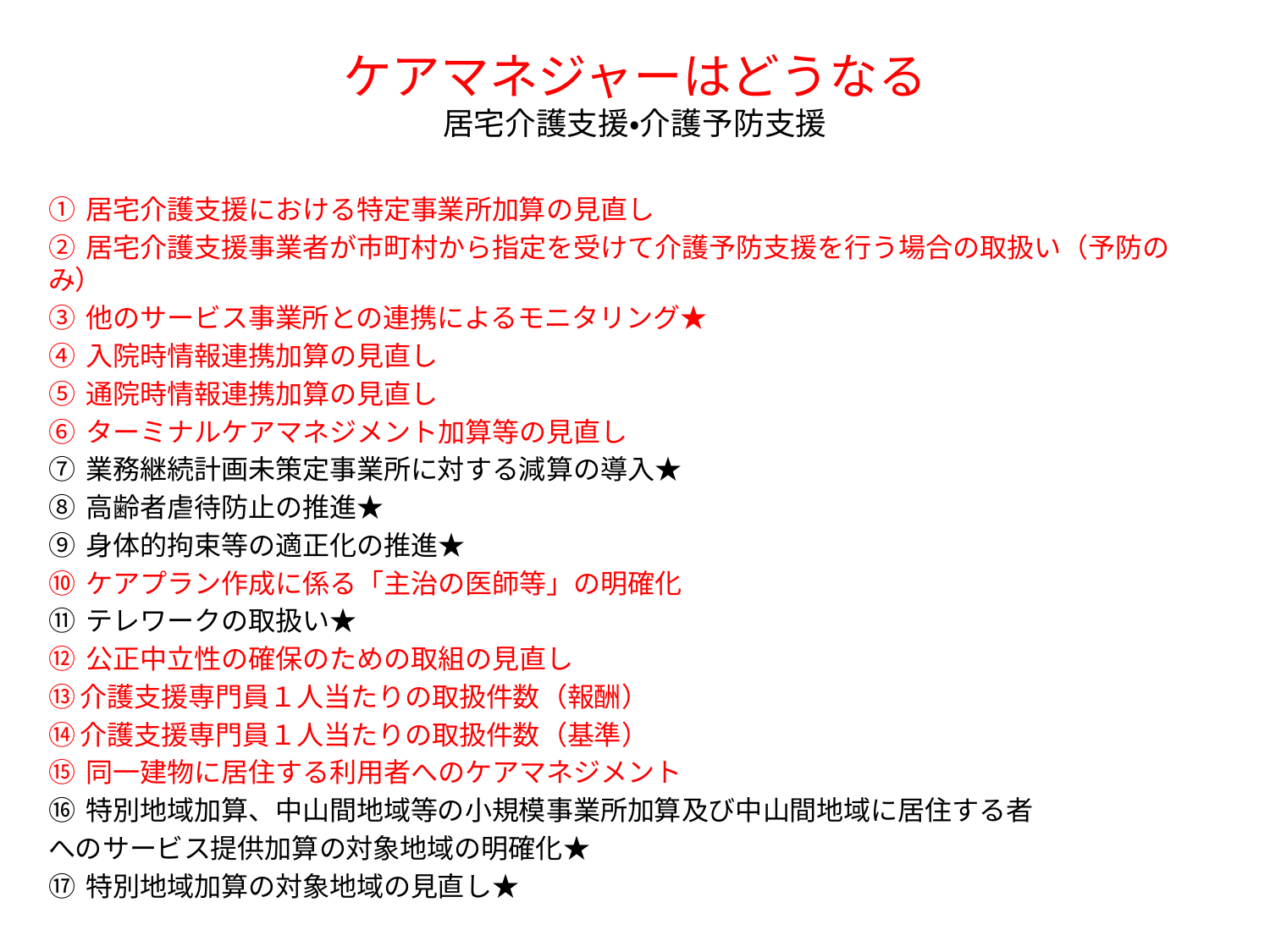

# ケアマネジャーはどうなる 居宅介護支援・介護予防支援
① 居宅介護支援における特定事業所加算の見直し
② 居宅介護支援事業者が市町村から指定を受けて介護予防支援を行う場合の取扱い（予防のみ）
③ 他のサービス事業所との連携によるモニタリング★
④ 入院時情報連携加算の見直し
⑤ 通院時情報連携加算の見直し
⑥ ターミナルケアマネジメント加算等の見直し
⑦ 業務継続計画未策定事業所に対する減算の導入★
⑧ 高齢者虐待防止の推進★
⑨ 身体的拘束等の適正化の推進★
⑩ ケアプラン作成に係る「主治の医師等」の明確化
⑪ テレワークの取扱い★
⑫ 公正中立性の確保のための取組の見直し
⑬介護支援専門員１人当たりの取扱件数（報酬）
⑭介護支援専門員１人当たりの取扱件数（基準）
⑮ 同一建物に居住する利用者へのケアマネジメント
⑯ 特別地域加算、中山間地域等の小規模事業所加算及び中山間地域に居住する者
へのサービス提供加算の対象地域の明確化★
⑰ 特別地域加算の対象地域の見直し★